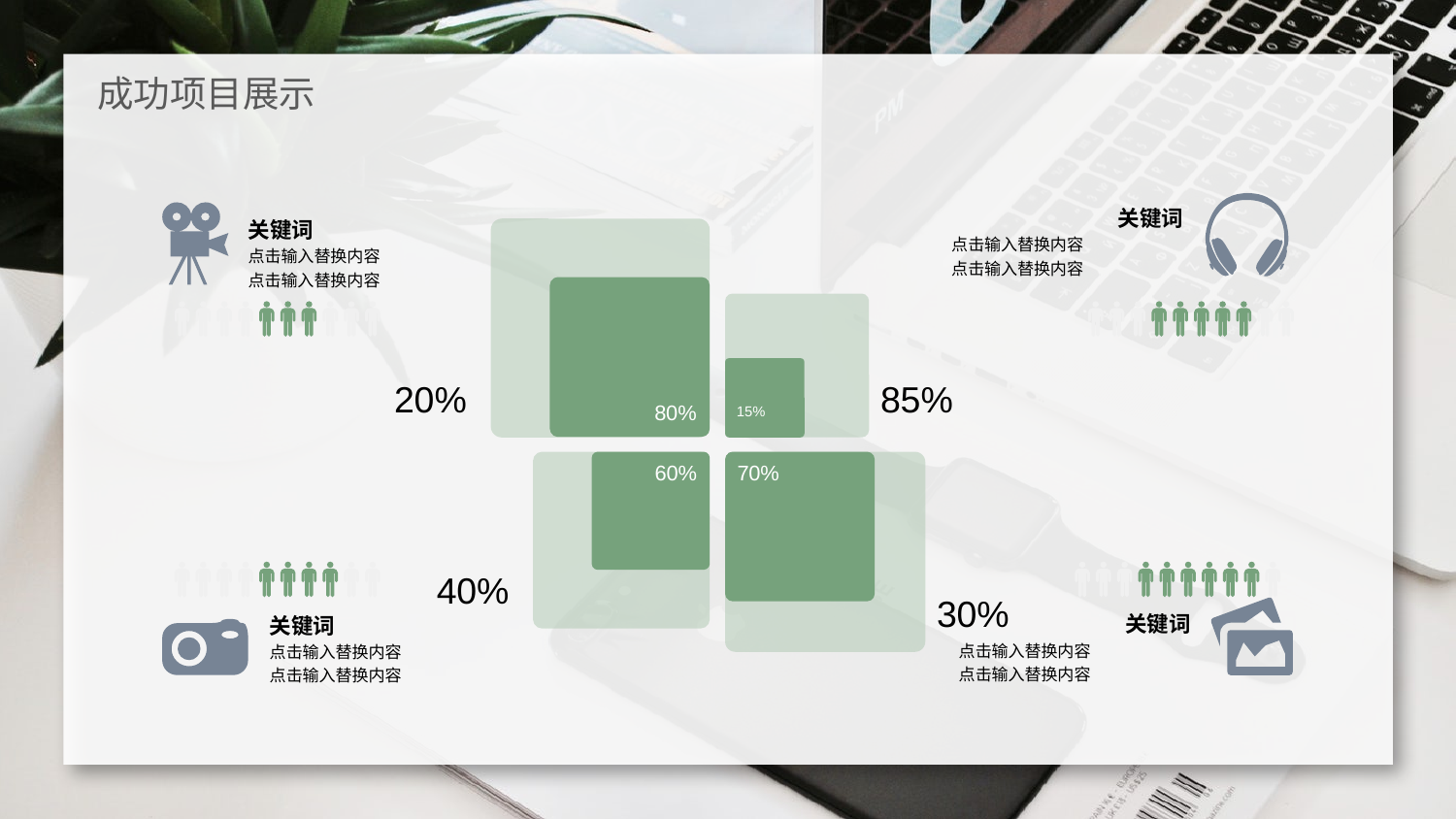

成功项目展示

关键词
点击输入替换内容
点击输入替换内容

关键词
点击输入替换内容
点击输入替换内容

80%

15%
20%
85%

60%

70%

关键词

点击输入替换内容
点击输入替换内容

关键词
点击输入替换内容
点击输入替换内容
40%
30%